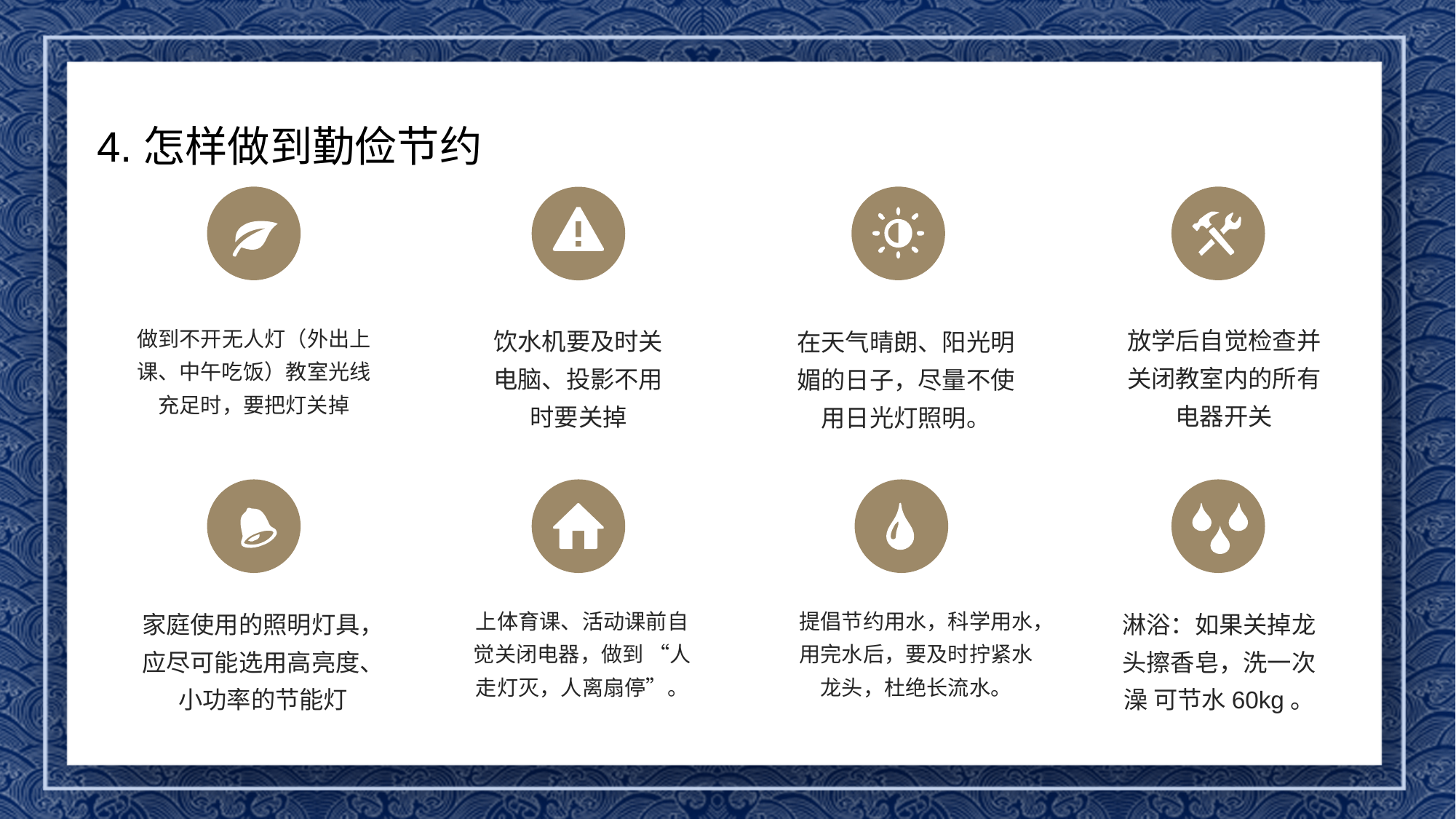

4.怎样做到勤俭节约

放学后自觉检查并关闭教室内的所有电器开关
做到不开无人灯（外出上课、中午吃饭）教室光线充足时，要把灯关掉
饮水机要及时关电脑、投影不用时要关掉
在天气晴朗、阳光明媚的日子，尽量不使用日光灯照明。

淋浴：如果关掉龙头擦香皂，洗一次澡 可节水60kg。
家庭使用的照明灯具，应尽可能选用高亮度、小功率的节能灯
上体育课、活动课前自觉关闭电器，做到 “人走灯灭，人离扇停”。
提倡节约用水，科学用水，用完水后，要及时拧紧水龙头，杜绝长流水。